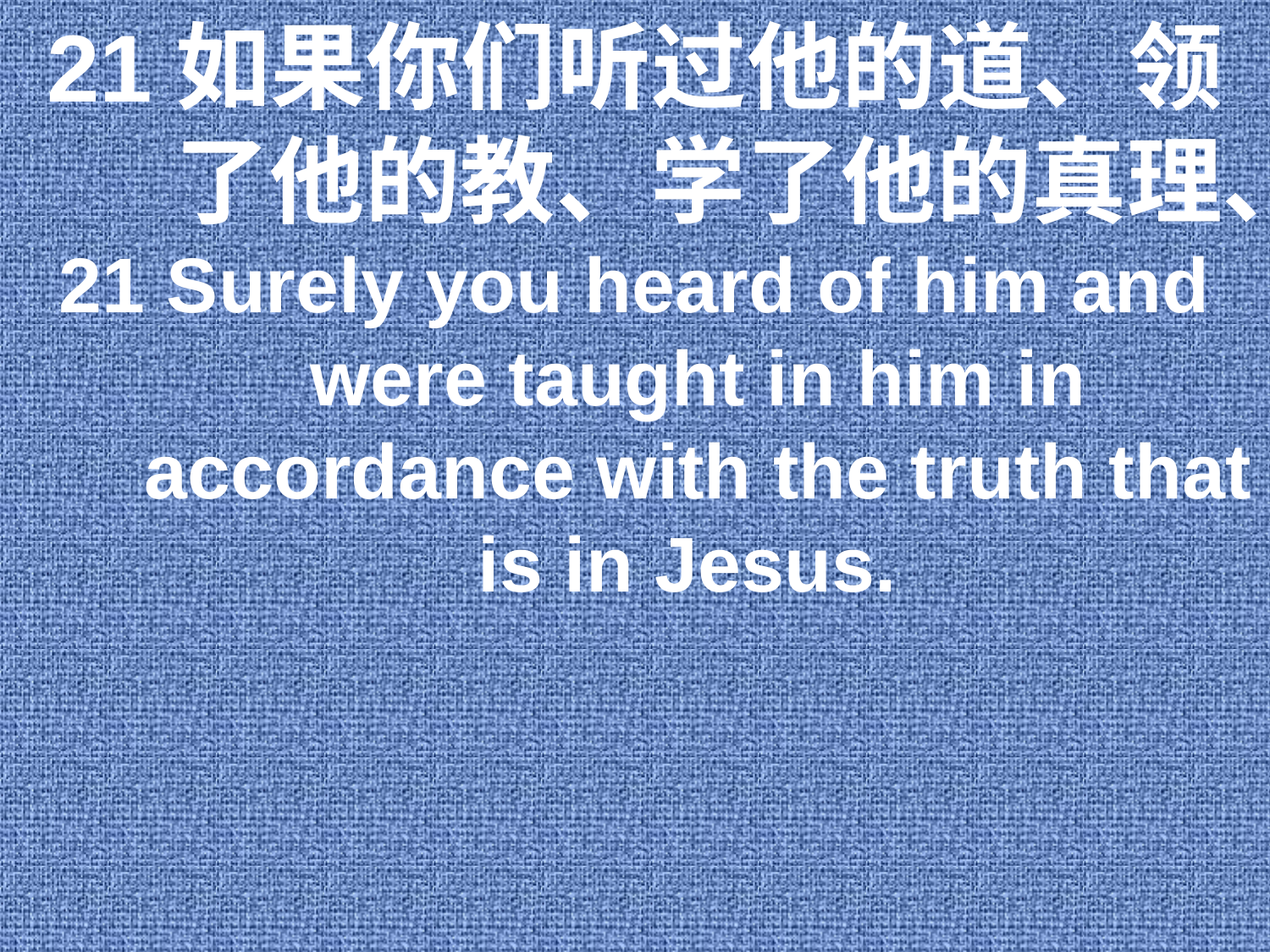

21如果你们听过他的道、领了他的教、学了他的真理、
21 Surely you heard of him and were taught in him in accordance with the truth that is in Jesus.